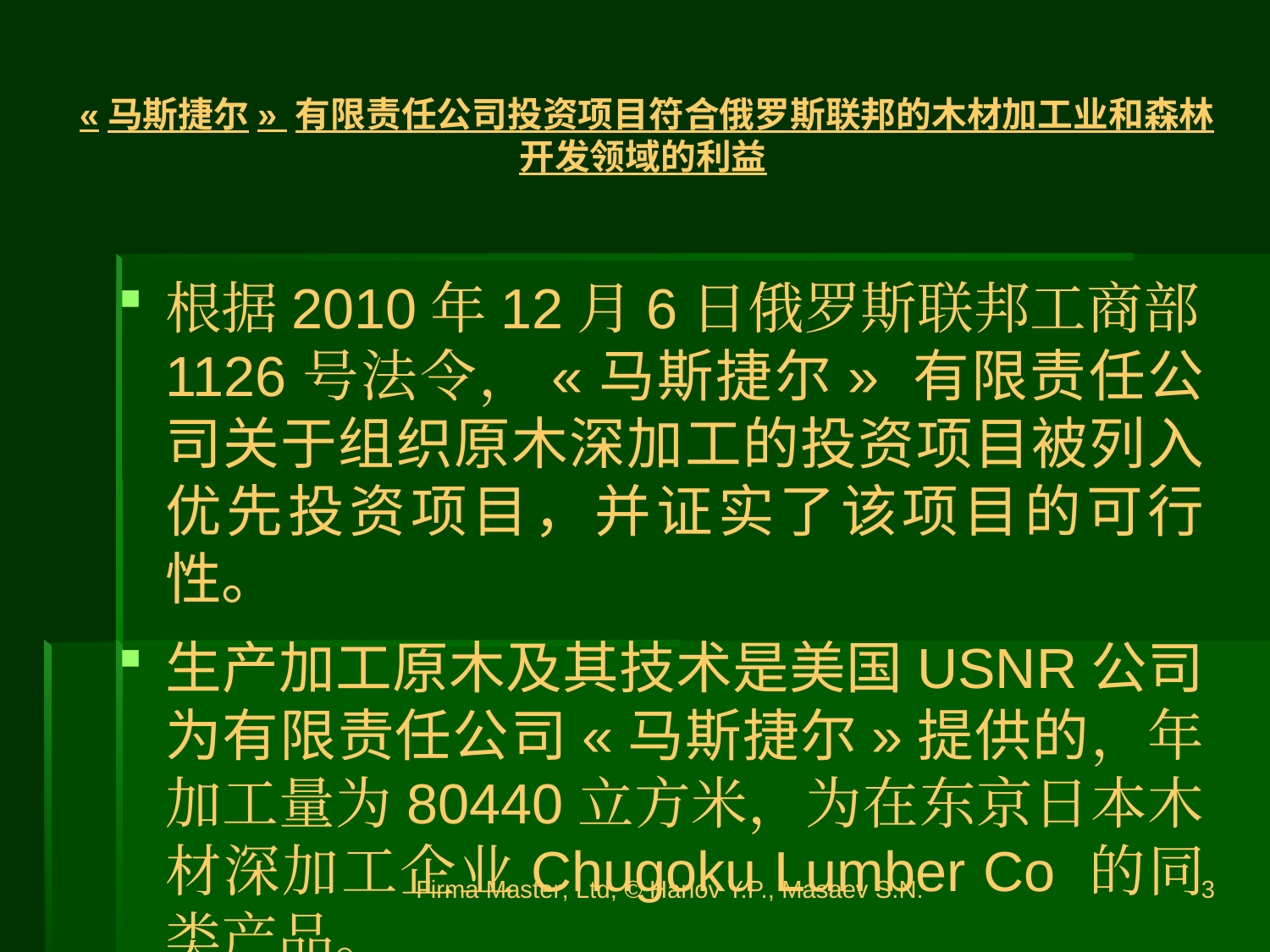

«马斯捷尔» 有限责任公司投资项目符合俄罗斯联邦的木材加工业和森林开发领域的利益
根据2010年12月6日俄罗斯联邦工商部1126号法令，«马斯捷尔» 有限责任公司关于组织原木深加工的投资项目被列入优先投资项目，并证实了该项目的可行性。
生产加工原木及其技术是美国USNR公司为有限责任公司«马斯捷尔»提供的，年加工量为80440立方米，为在东京日本木材深加工企业Chugoku Lumber Co 的同类产品。

Firma Master, Ltd, © Harlov Y.P., Masaev S.N.
3